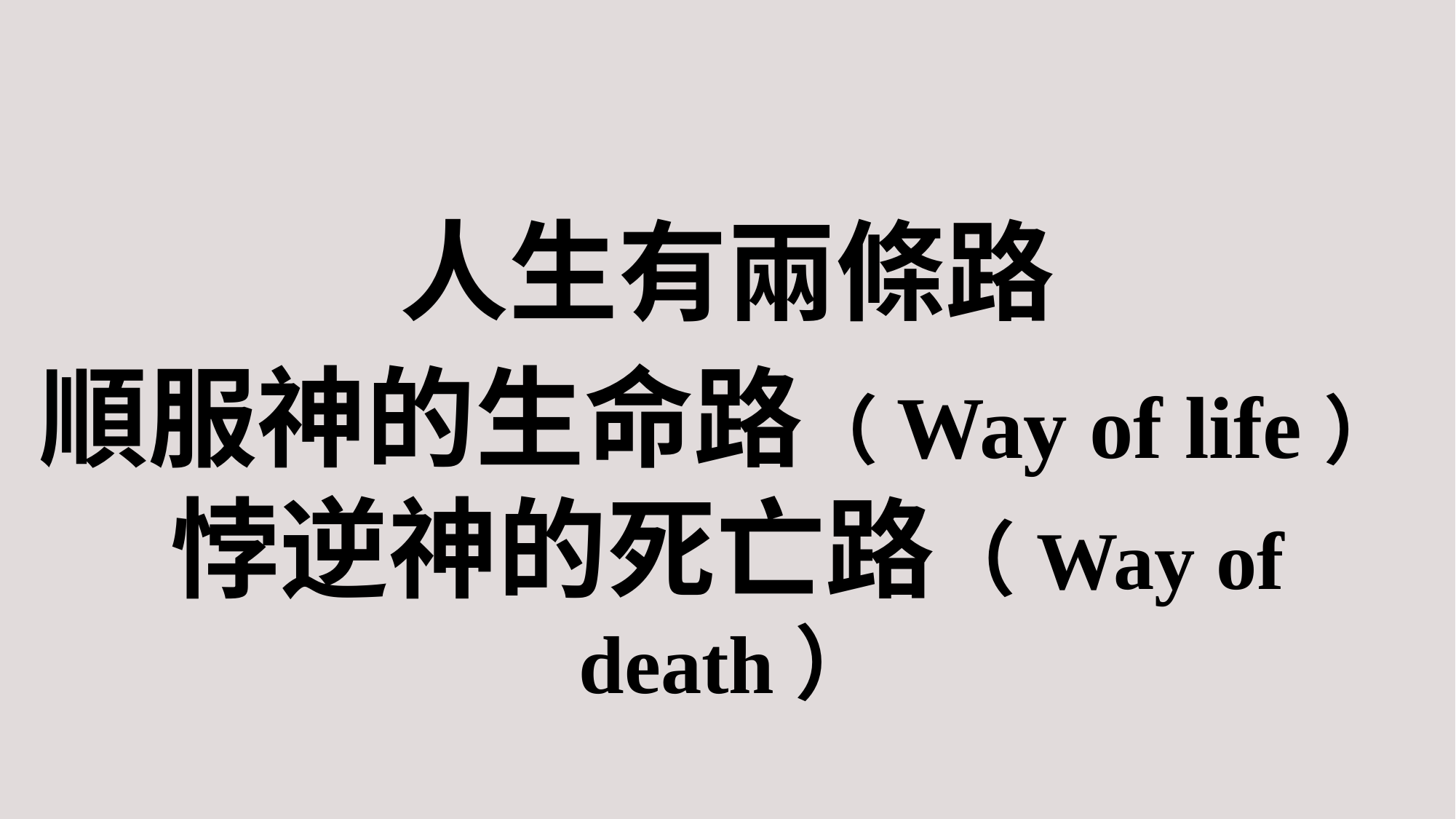

人生有兩條路
順服神的生命路（Way of life）  悖逆神的死亡路（Way of death）